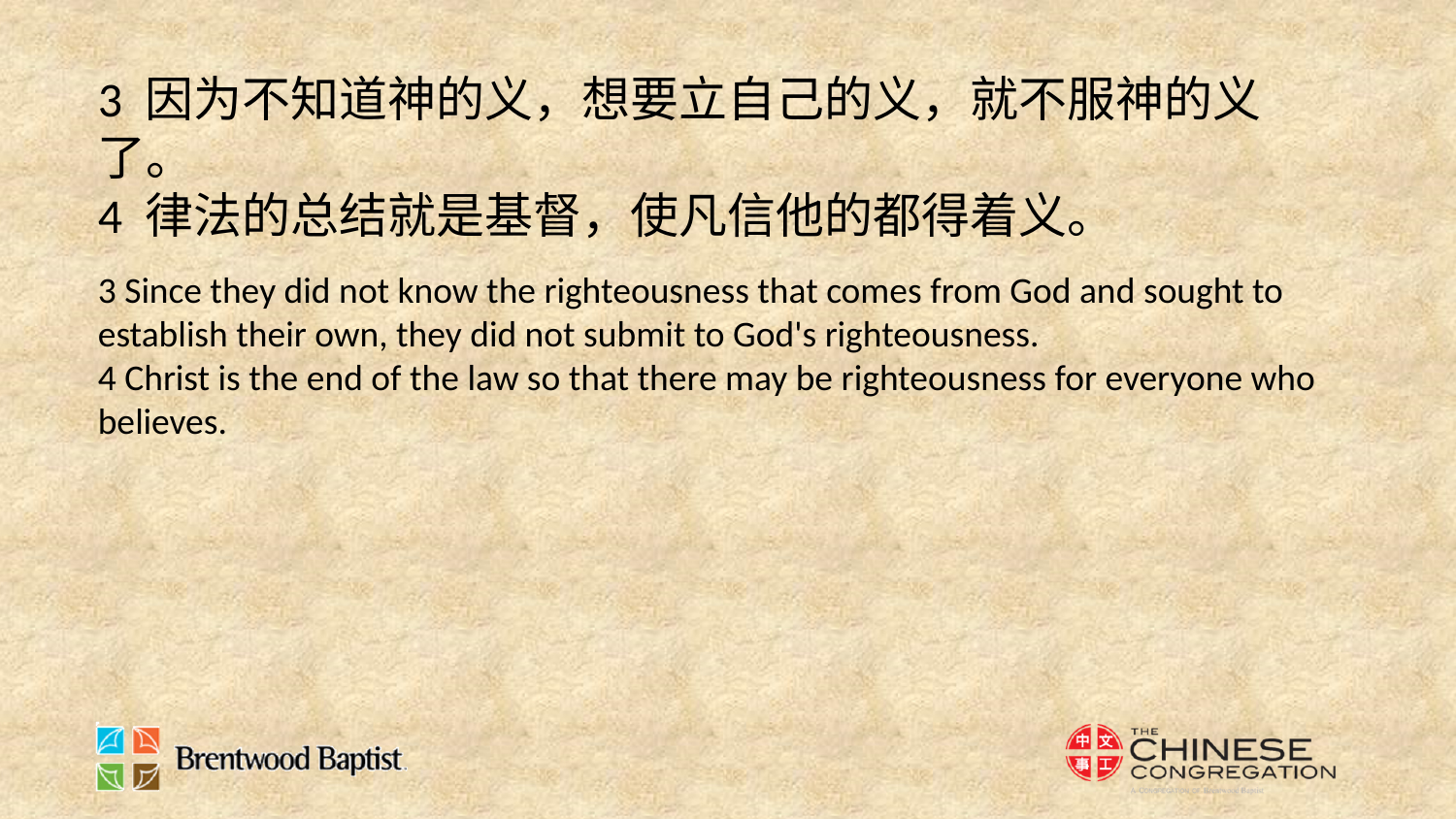

3 因为不知道神的义，想要立自己的义，就不服神的义了。
4 律法的总结就是基督，使凡信他的都得着义。

3 Since they did not know the righteousness that comes from God and sought to establish their own, they did not submit to God's righteousness.
4 Christ is the end of the law so that there may be righteousness for everyone who believes.